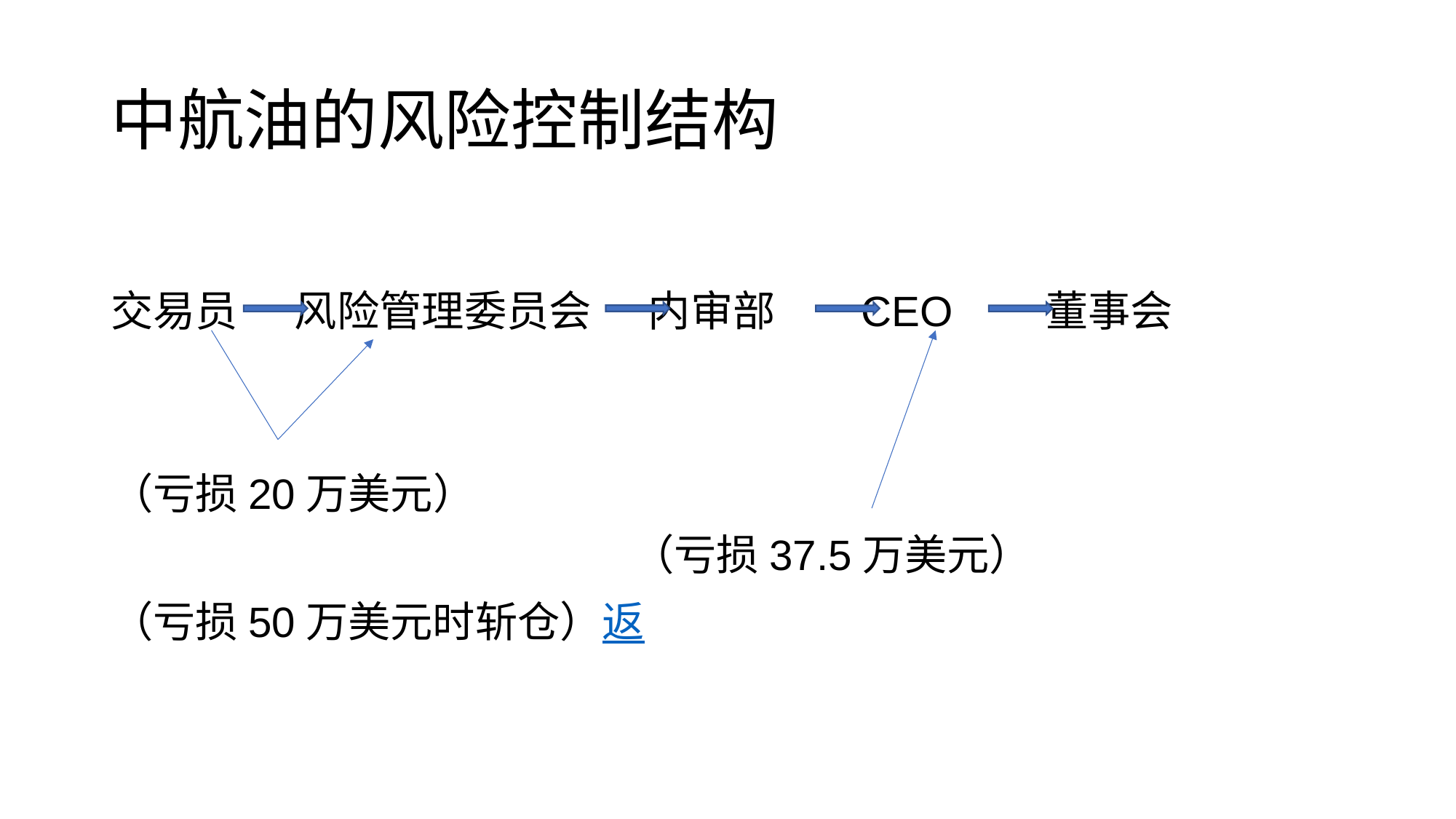

# 中航油的风险控制结构

交易员      风险管理委员会      内审部        CEO       董事会

（亏损20万美元）
                                                      （亏损37.5万美元）
（亏损50万美元时斩仓）返